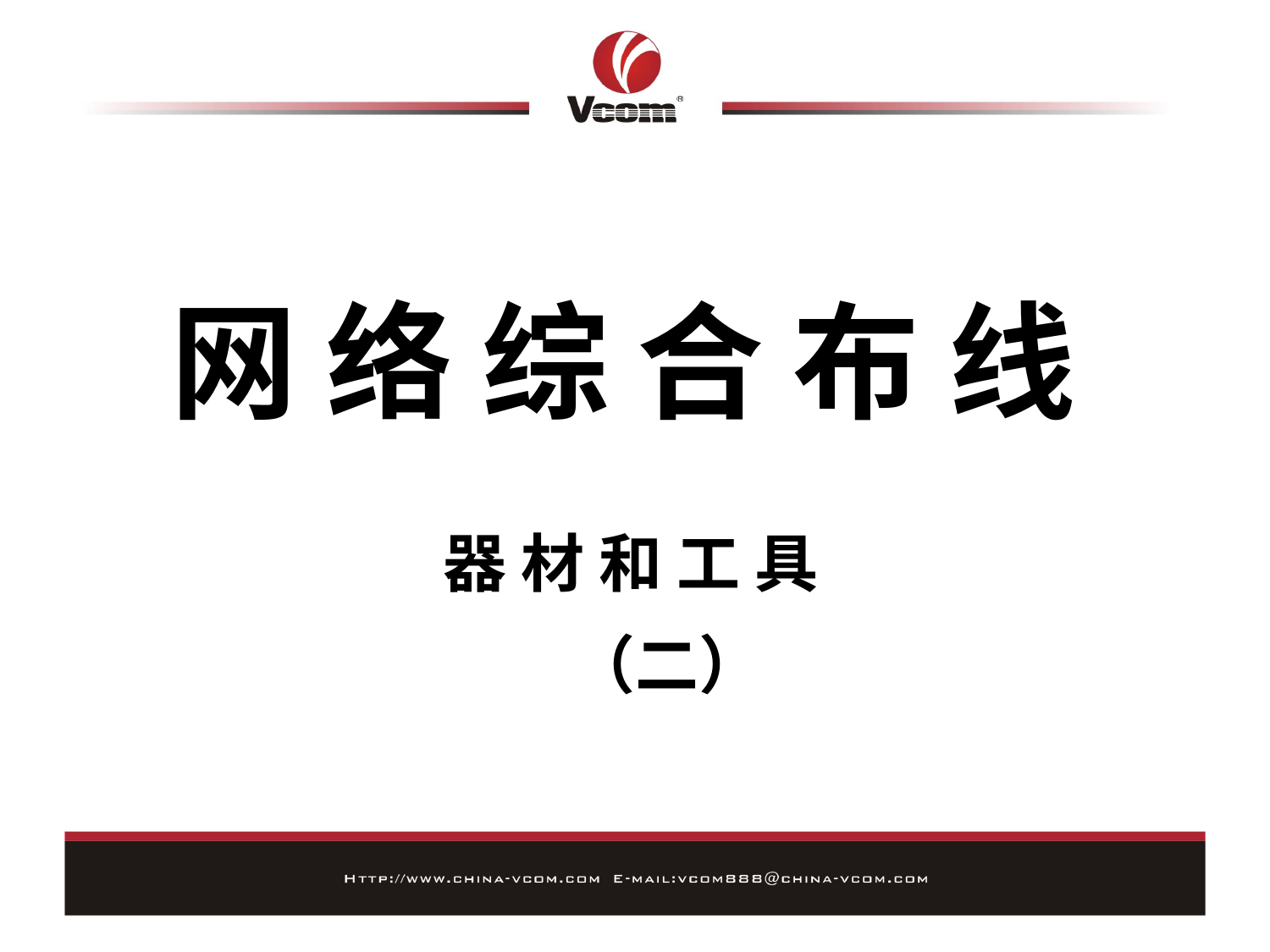

网 络 综 合 布 线
            器 材 和 工 具
                                  （二）